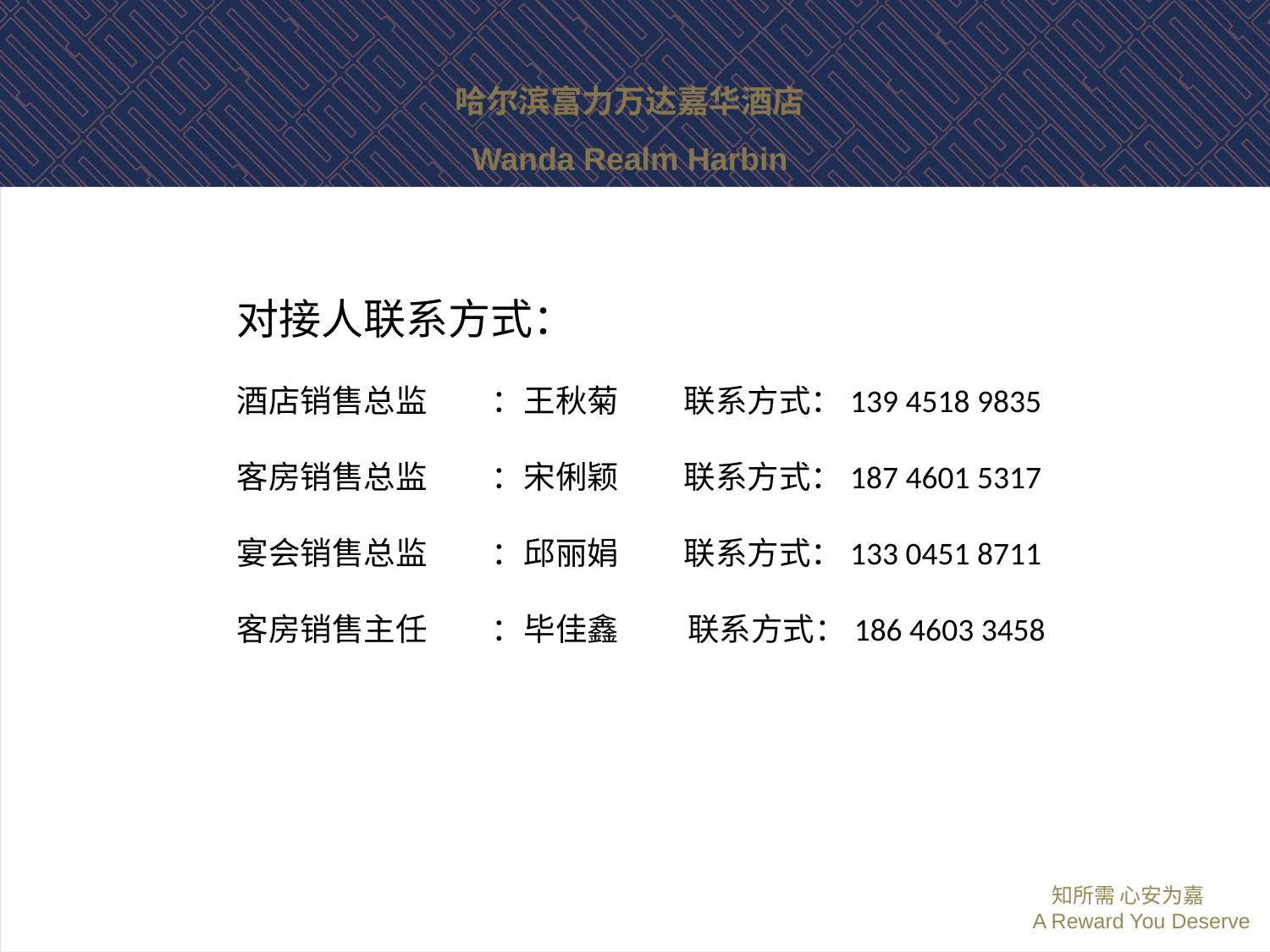

哈尔滨富力万达嘉华酒店
Wanda Realm Harbin
对接人联系方式：

酒店销售总监         ：王秋菊         联系方式：139 4518 9835

客房销售总监         ：宋俐颖         联系方式：187 4601 5317

宴会销售总监         ：邱丽娟         联系方式：133 0451 8711

客房销售主任         ：毕佳鑫          联系方式：186 4603 3458